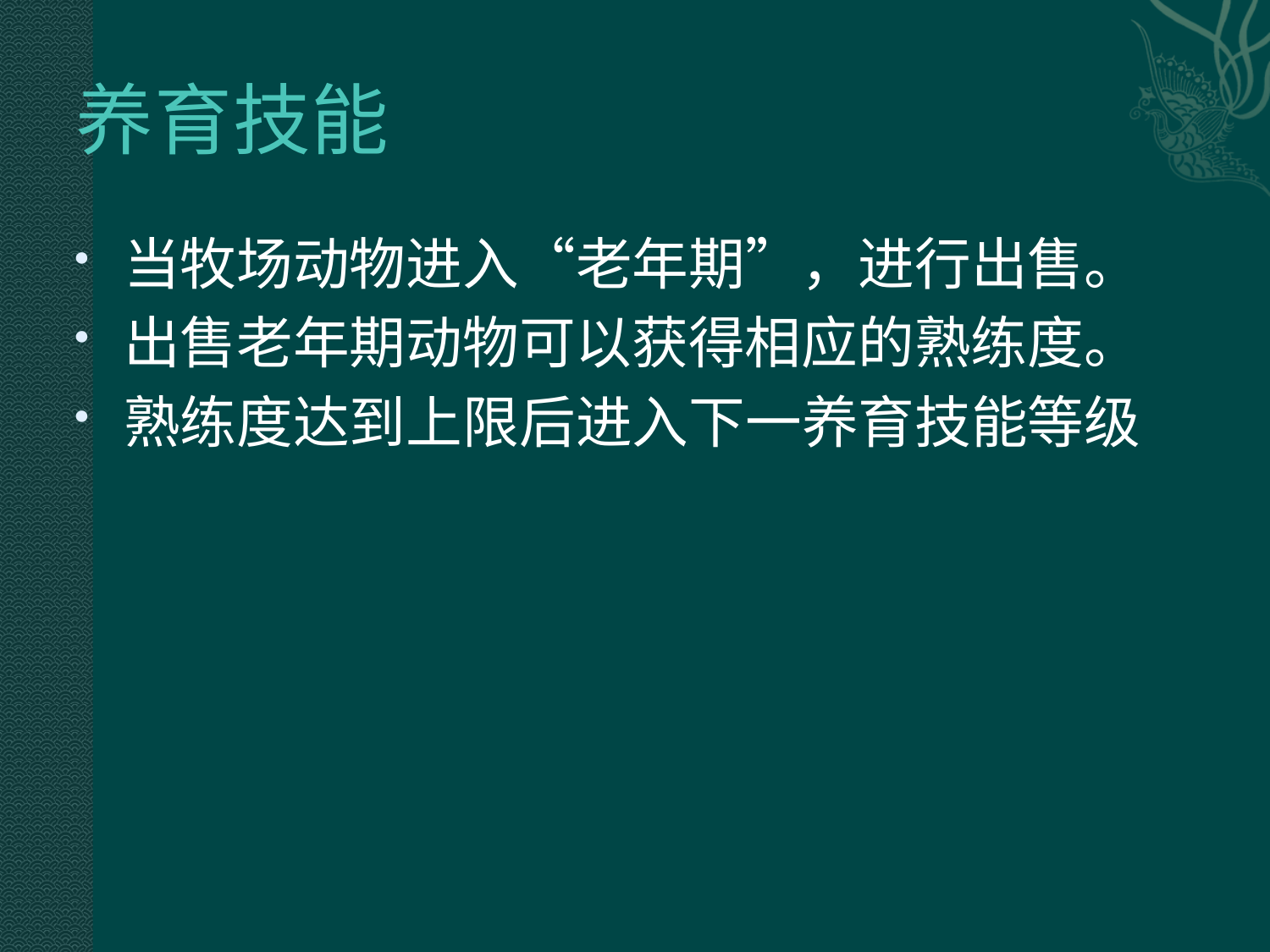

# 养育技能
当牧场动物进入“老年期”，进行出售。
出售老年期动物可以获得相应的熟练度。
熟练度达到上限后进入下一养育技能等级